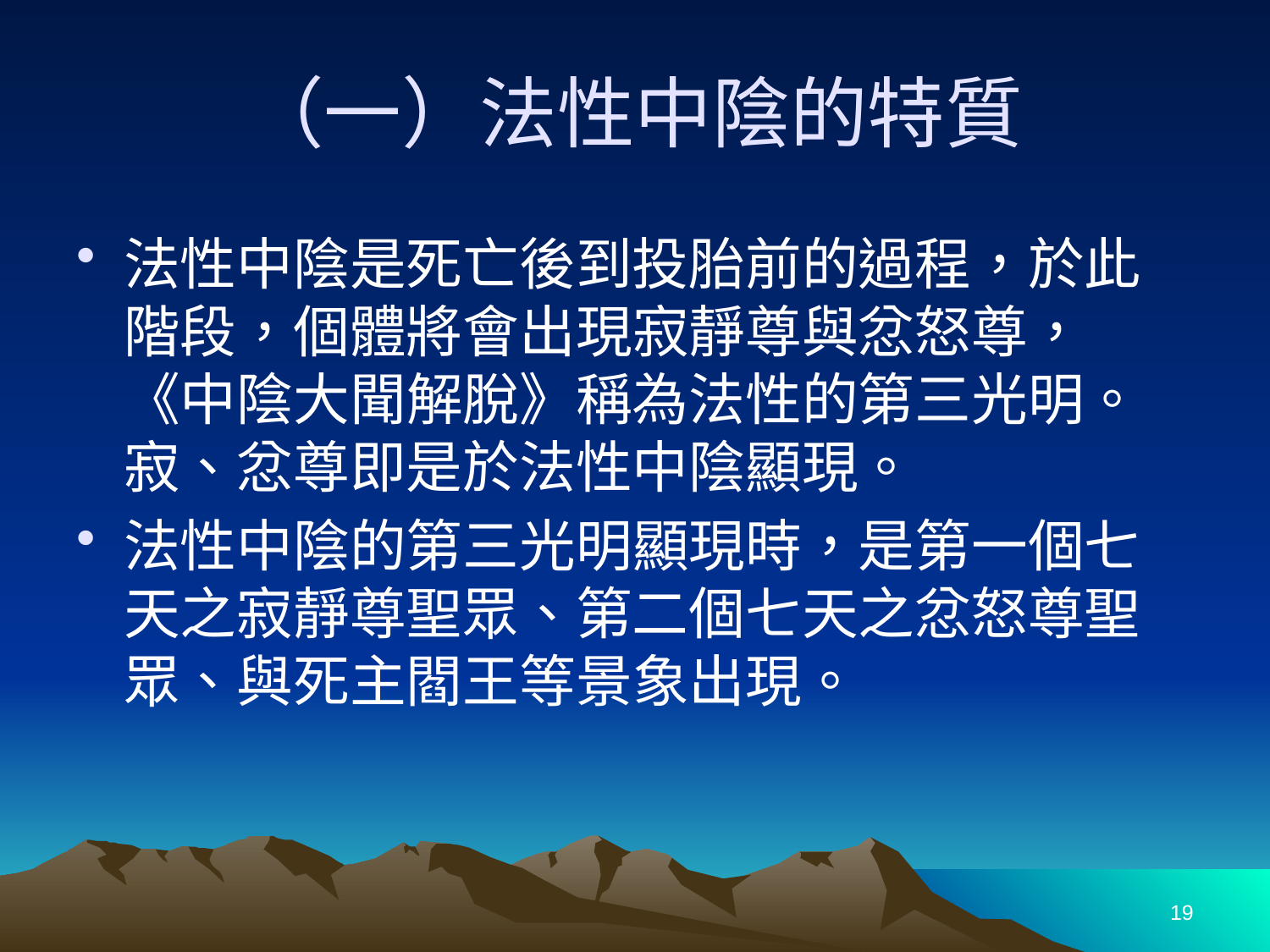

# （一）法性中陰的特質
法性中陰是死亡後到投胎前的過程，於此階段，個體將會出現寂靜尊與忿怒尊，《中陰大聞解脫》稱為法性的第三光明。寂、忿尊即是於法性中陰顯現。
法性中陰的第三光明顯現時，是第一個七天之寂靜尊聖眾、第二個七天之忿怒尊聖眾、與死主閻王等景象出現。
19